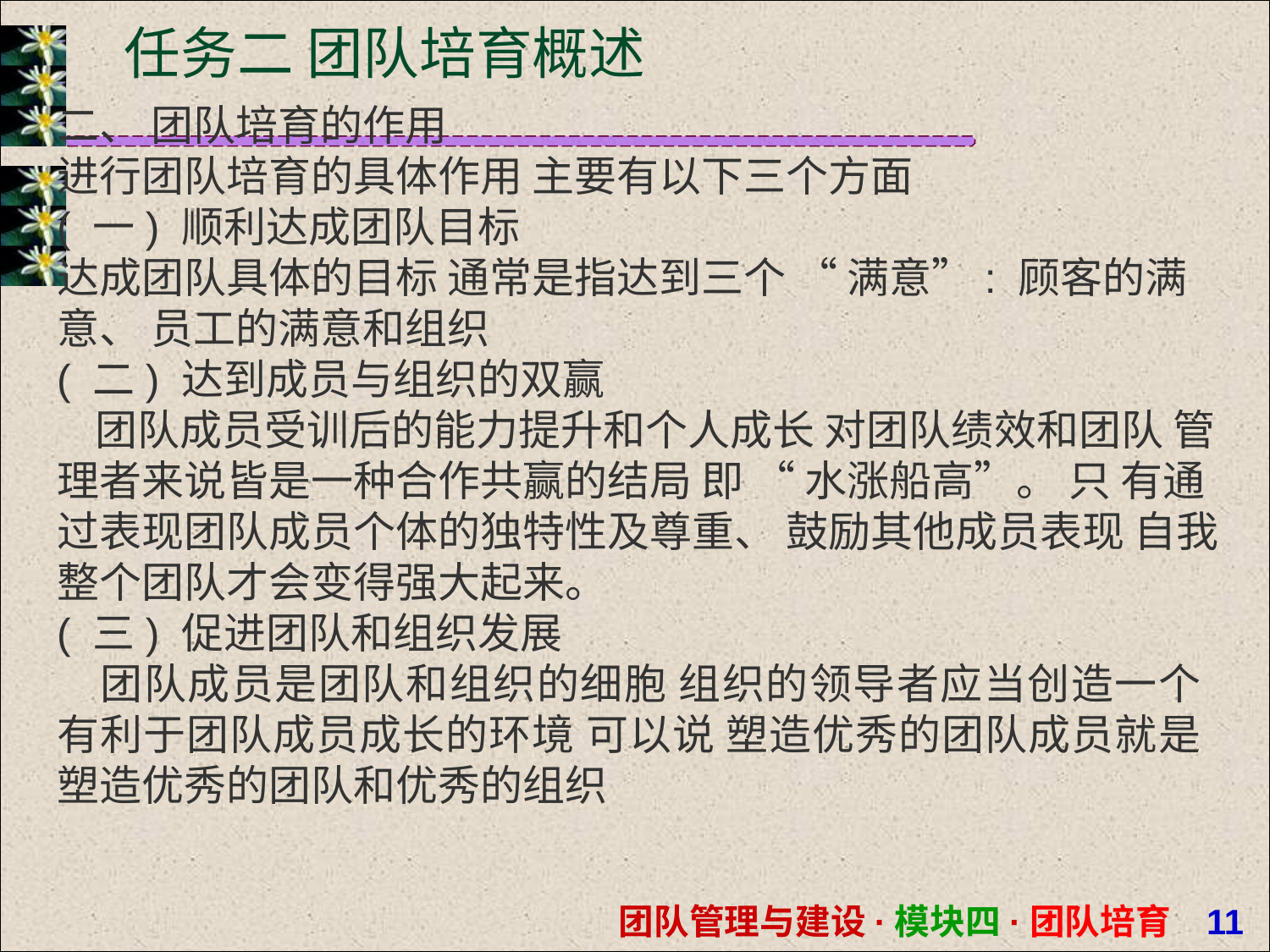

# 任务二 团队培育概述

二、 团队培育的作用
进行团队培育的具体作用 主要有以下三个方面  ( 一) 顺利达成团队目标
达成团队具体的目标 通常是指达到三个 “ 满意”: 顾客的满 意、 员工的满意和组织
( 二) 达到成员与组织的双赢
   团队成员受训后的能力提升和个人成长 对团队绩效和团队 管理者来说皆是一种合作共赢的结局 即 “ 水涨船高”。 只 有通过表现团队成员个体的独特性及尊重、 鼓励其他成员表现 自我 整个团队才会变得强大起来。
( 三) 促进团队和组织发展
   团队成员是团队和组织的细胞 组织的领导者应当创造一个 有利于团队成员成长的环境 可以说 塑造优秀的团队成员就是 塑造优秀的团队和优秀的组织

团队管理与建设·模块四·团队培育 11